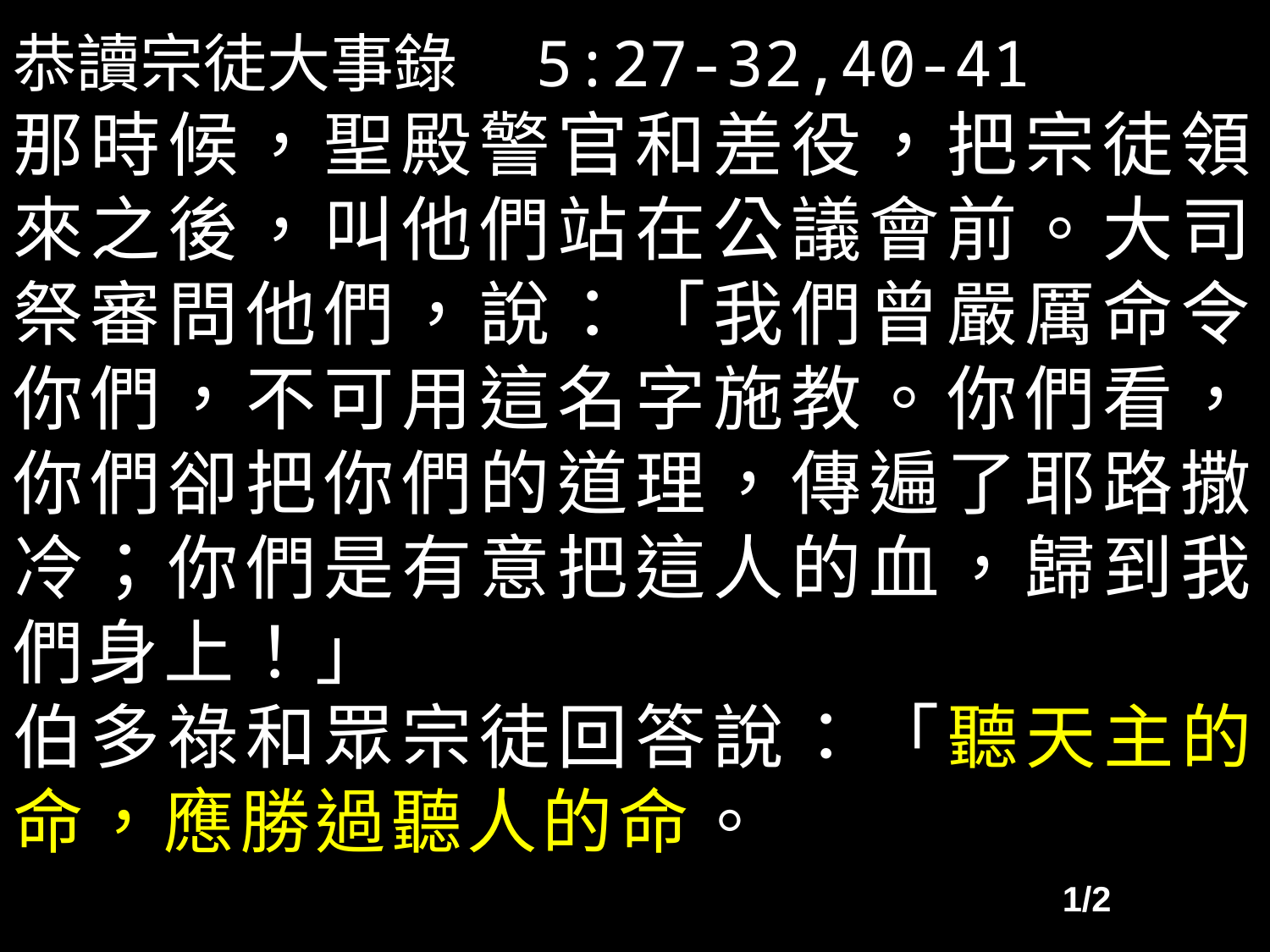

恭讀宗徒大事錄　5:27-32,40-41
那時候，聖殿警官和差役，把宗徒領來之後，叫他們站在公議會前。大司祭審問他們，說：「我們曾嚴厲命令你們，不可用這名字施教。你們看，你們卻把你們的道理，傳遍了耶路撒冷；你們是有意把這人的血，歸到我們身上！」
伯多祿和眾宗徒回答說：「聽天主的命，應勝過聽人的命。

1/2